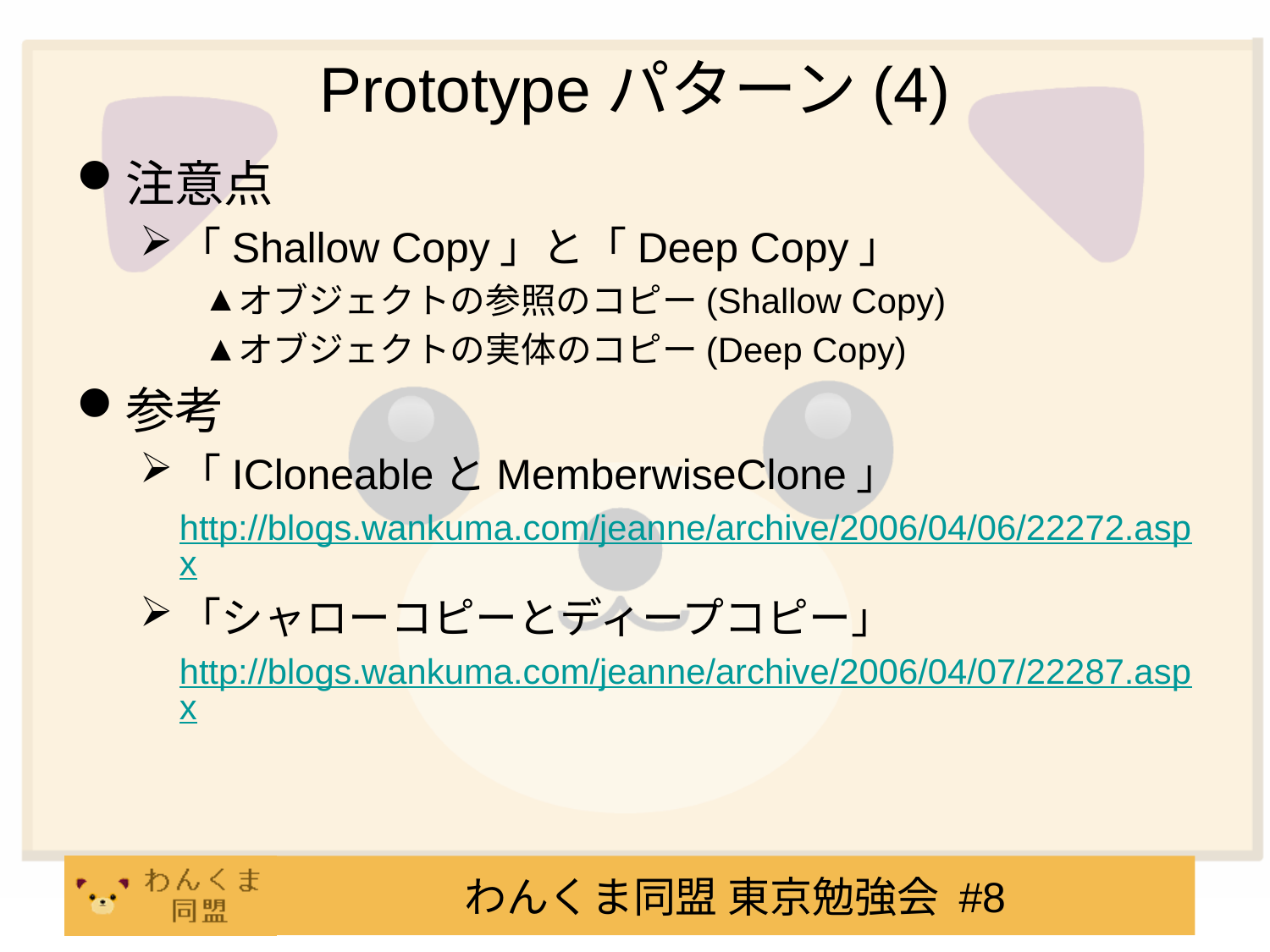

# Prototypeパターン(4)
注意点
「Shallow Copy」と「Deep Copy」
オブジェクトの参照のコピー(Shallow Copy)
オブジェクトの実体のコピー(Deep Copy)
参考
「ICloneableとMemberwiseClone」
http://blogs.wankuma.com/jeanne/archive/2006/04/06/22272.aspx
「シャローコピーとディープコピー」
http://blogs.wankuma.com/jeanne/archive/2006/04/07/22287.aspx